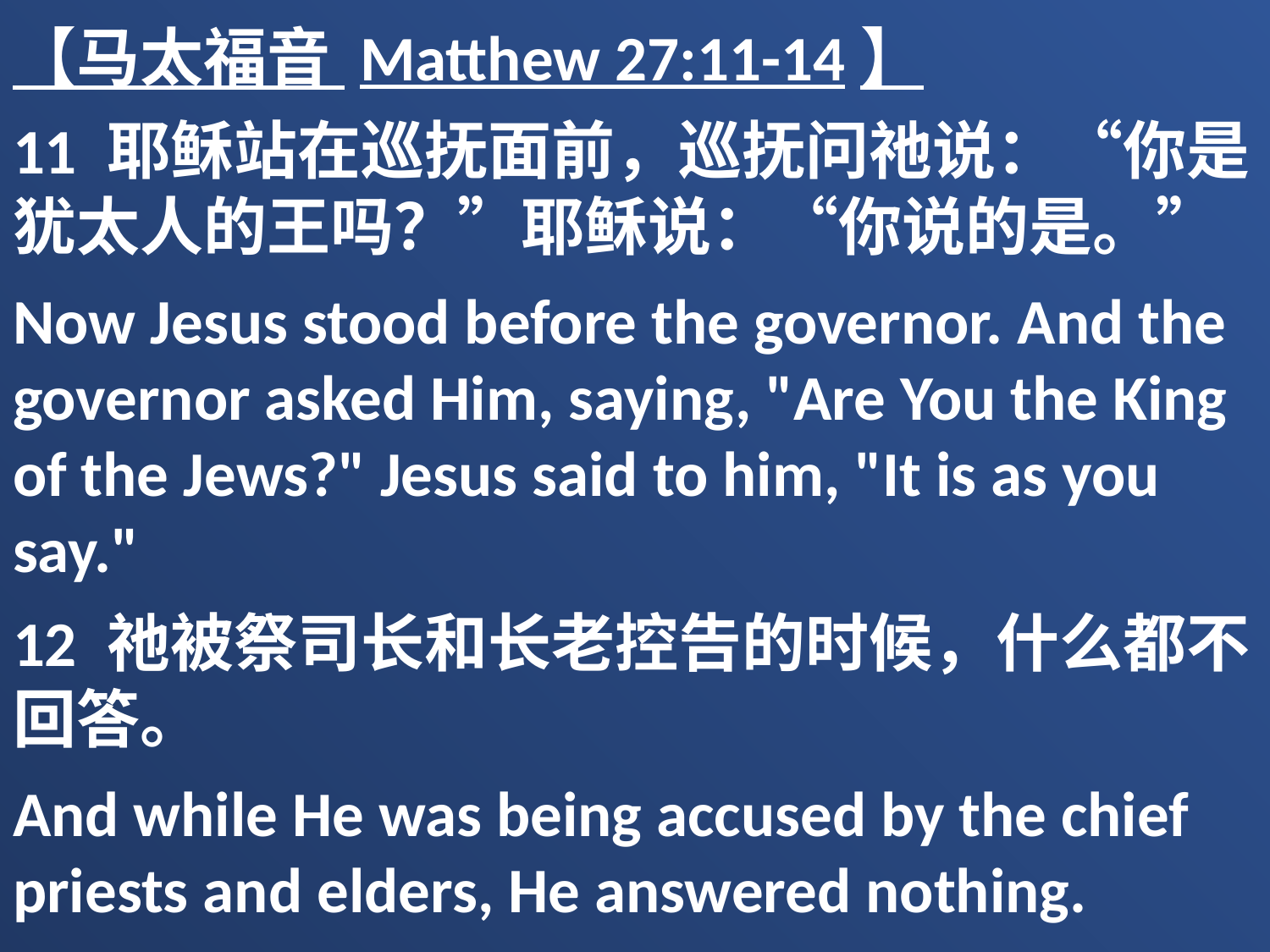

【马太福音 Matthew 27:11-14】
11 耶稣站在巡抚面前，巡抚问祂说：“你是犹太人的王吗？”耶稣说：“你说的是。”
Now Jesus stood before the governor. And the governor asked Him, saying, "Are You the King of the Jews?" Jesus said to him, "It is as you say."
12 祂被祭司长和长老控告的时候，什么都不回答。
And while He was being accused by the chief priests and elders, He answered nothing.